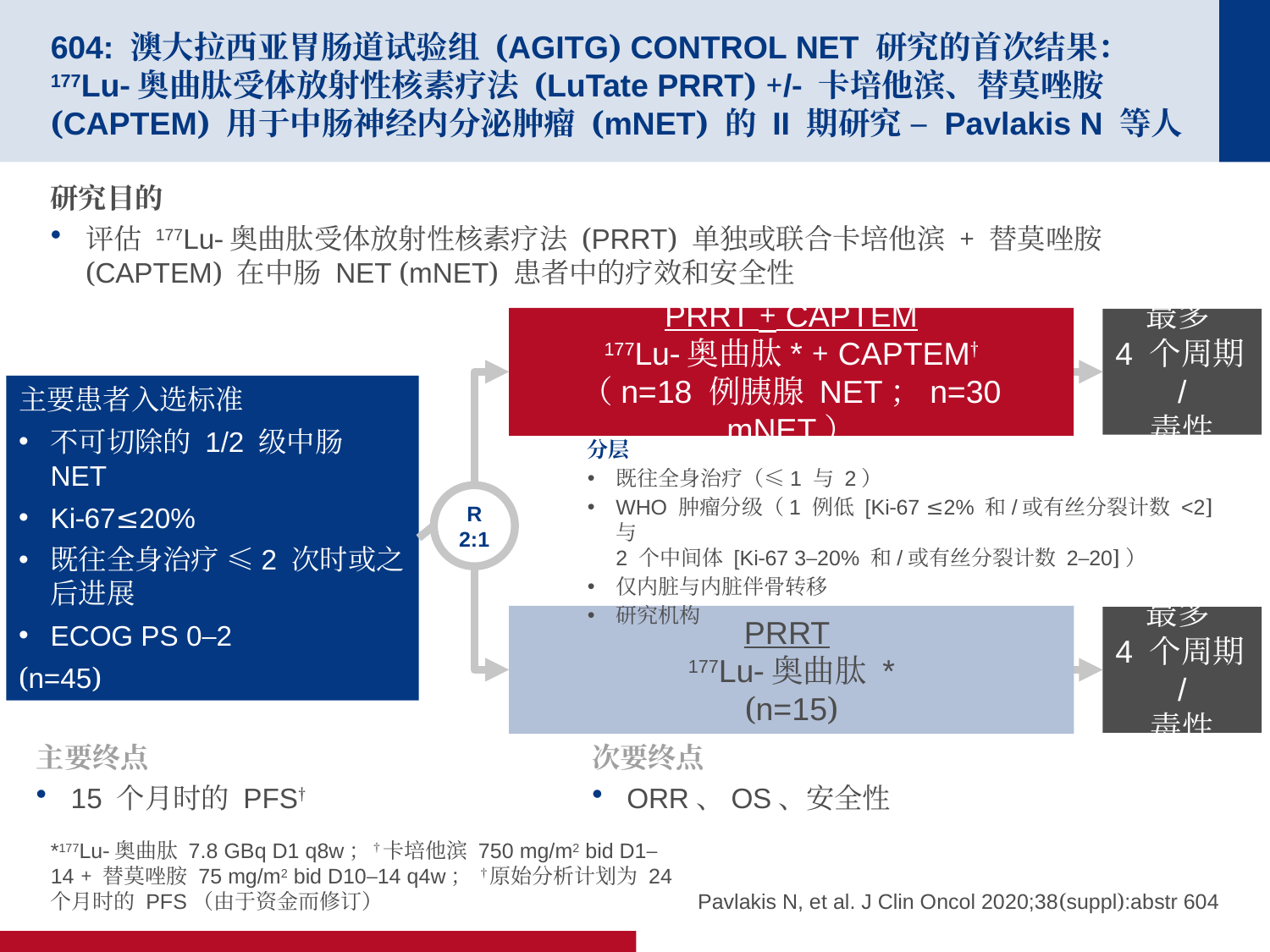

# 604: 澳大拉西亚胃肠道试验组 (AGITG) CONTROL NET 研究的首次结果：177Lu-奥曲肽受体放射性核素疗法 (LuTate PRRT) +/- 卡培他滨、替莫唑胺 (CAPTEM) 用于中肠神经内分泌肿瘤 (mNET) 的 II 期研究 – Pavlakis N 等人
研究目的
评估 177Lu-奥曲肽受体放射性核素疗法 (PRRT) 单独或联合卡培他滨 + 替莫唑胺 (CAPTEM) 在中肠 NET (mNET) 患者中的疗效和安全性
PRRT + CAPTEM
177Lu-奥曲肽* + CAPTEM†
（n=18 例胰腺 NET；n=30 mNET）
最多
4 个周期/
毒性
主要患者入选标准
不可切除的 1/2 级中肠 NET
Ki-67≤20%
既往全身治疗 ≤2 次时或之后进展
ECOG PS 0–2
(n=45)
分层
既往全身治疗（≤1 与 2）
WHO 肿瘤分级（1 例低 [Ki-67 ≤2% 和/或有丝分裂计数 <2] 与
2 个中间体 [Ki-67 3–20% 和/或有丝分裂计数 2–20]）
仅内脏与内脏伴骨转移
研究机构
R
2:1
PRRT
177Lu-奥曲肽 *
(n=15)
最多
4 个周期/
毒性
主要终点
15 个月时的 PFS†

次要终点
ORR、OS、安全性
*177Lu-奥曲肽 7.8 GBq D1 q8w；†卡培他滨 750 mg/m2 bid D1–14 + 替莫唑胺 75 mg/m2 bid D10–14 q4w； †原始分析计划为 24 个月时的 PFS（由于资金而修订）
Pavlakis N, et al. J Clin Oncol 2020;38(suppl):abstr 604